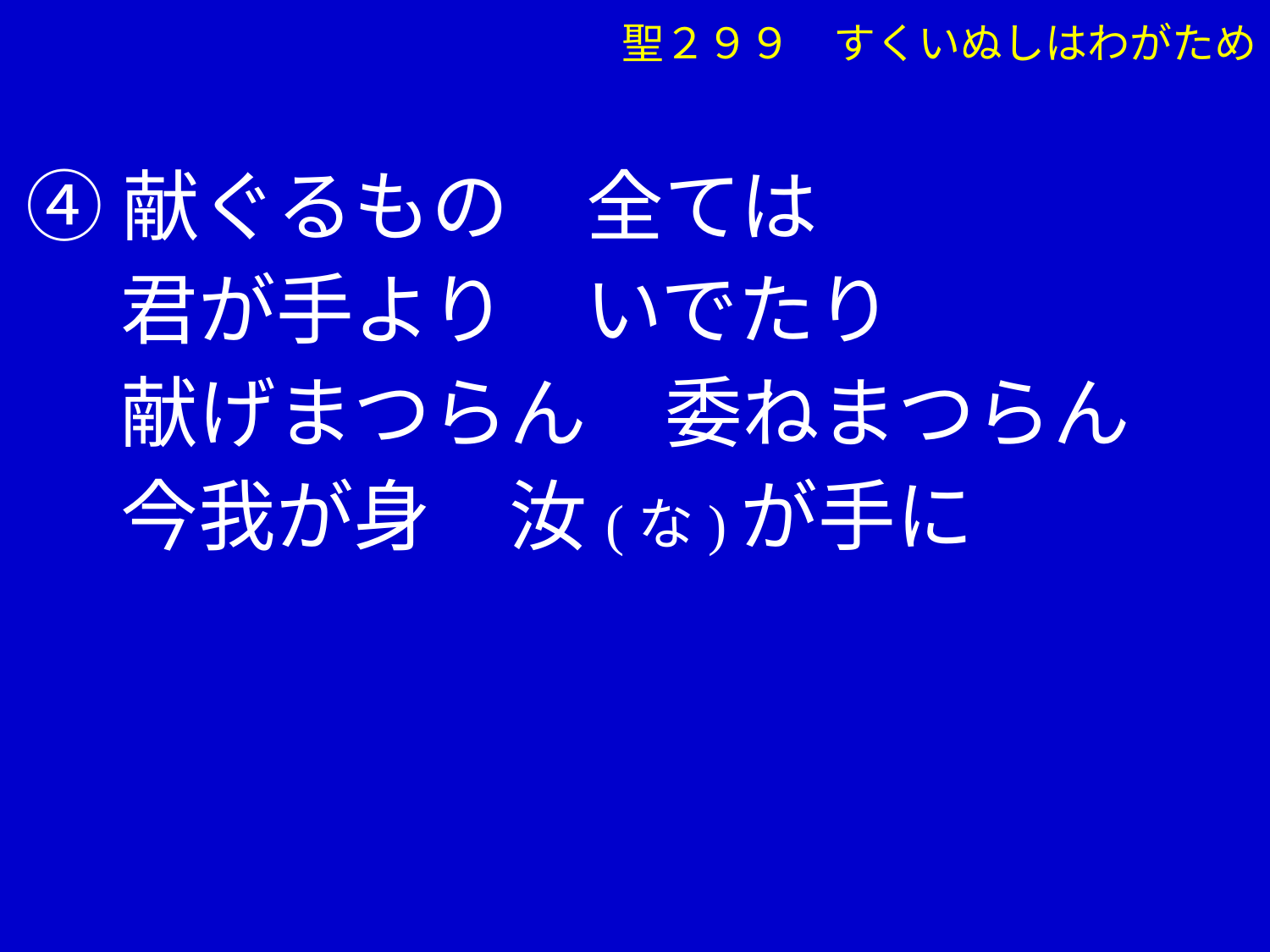

聖２９９　すくいぬしはわがため

④献ぐるもの　全ては
　 君が手より　いでたり
　 献げまつらん　委ねまつらん
　 今我が身　汝(な)が手に